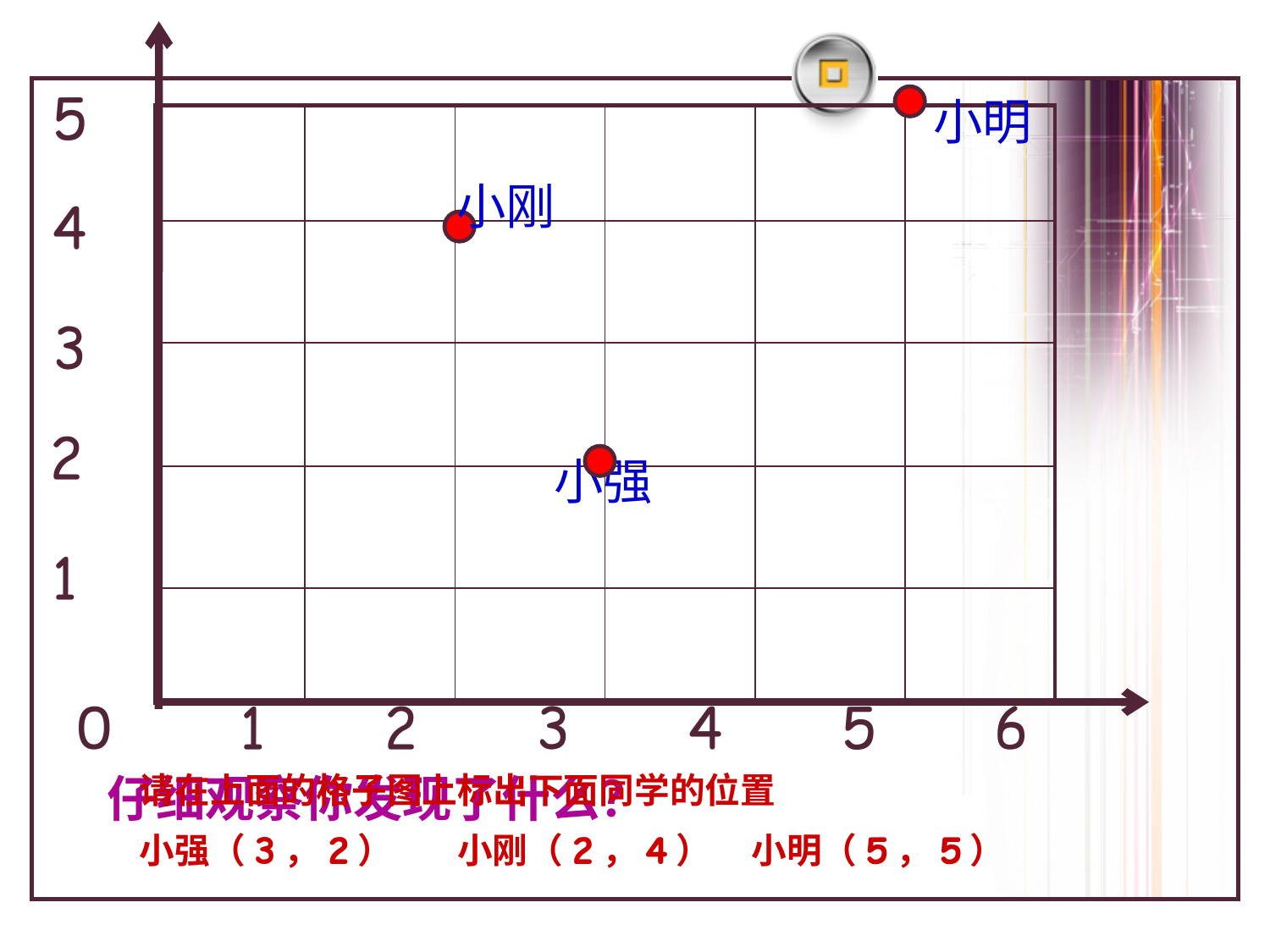

5
4
3
2
1
小明

|  |  |  |  |  |  |
| --- | --- | --- | --- | --- | --- |
|  |  |  |  |  |  |
|  |  |  |  |  |  |
|  |  |  |  |  |  |
|  |  |  |  |  |  |
小刚

小强

0
1       2       3       4       5       6

请在上面的格子图上标出下面同学的位置
小强（3，2）        小刚（2，4）     小明（5，5）
仔细观察你发现了什么？